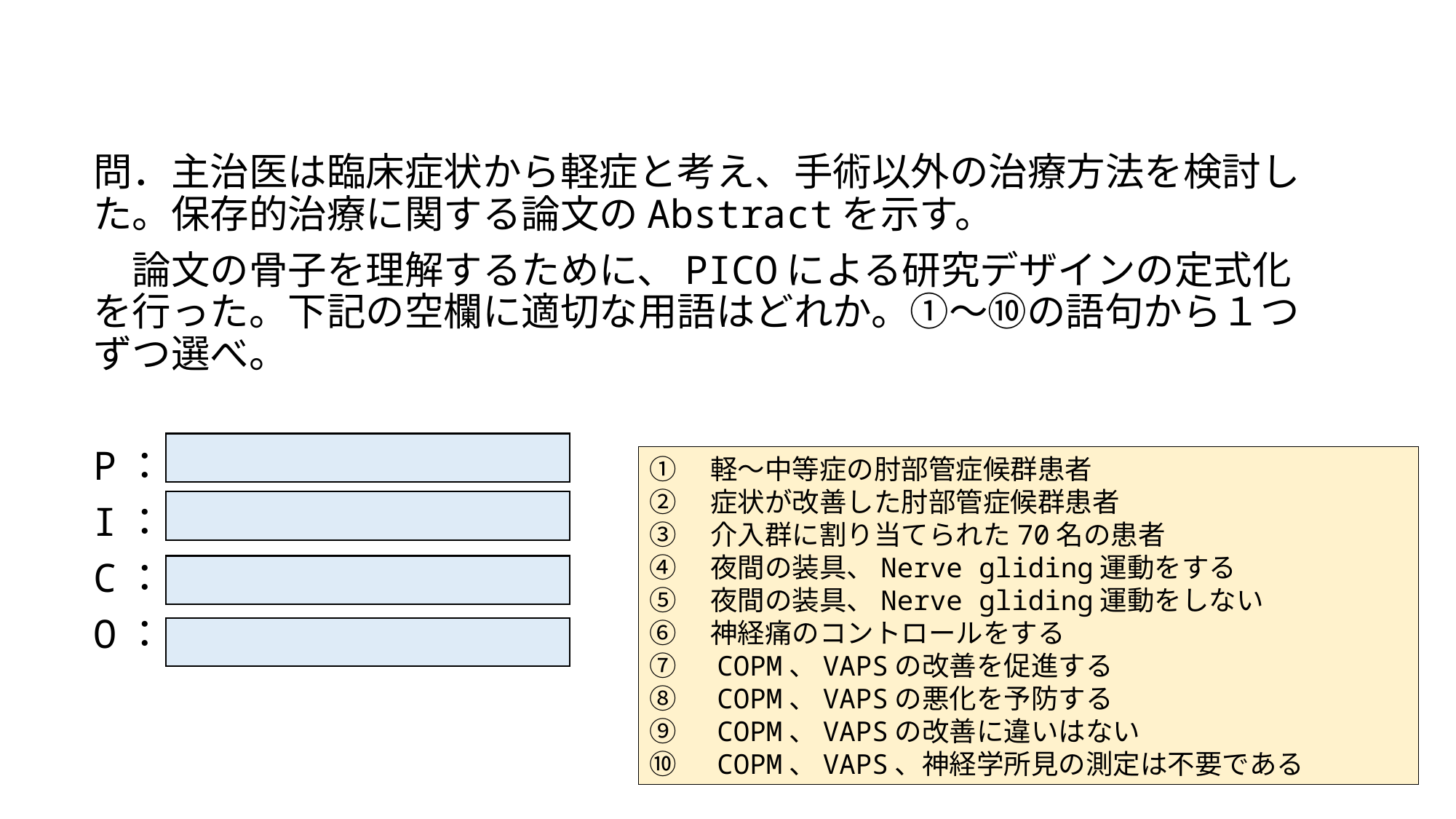

問．主治医は臨床症状から軽症と考え、手術以外の治療方法を検討した。保存的治療に関する論文のAbstractを示す。
　論文の骨子を理解するために、PICOによる研究デザインの定式化を行った。下記の空欄に適切な用語はどれか。①～⑩の語句から１つずつ選べ。

P：
I：
C：
O：

①　軽～中等症の肘部管症候群患者
②　症状が改善した肘部管症候群患者
③　介入群に割り当てられた70名の患者
④　夜間の装具、Nerve gliding運動をする
⑤　夜間の装具、Nerve gliding運動をしない
⑥　神経痛のコントロールをする
➆　COPM、VAPSの改善を促進する
⑧　COPM、VAPSの悪化を予防する
⑨　COPM、VAPSの改善に違いはない
⑩　COPM、VAPS、神経学所見の測定は不要である